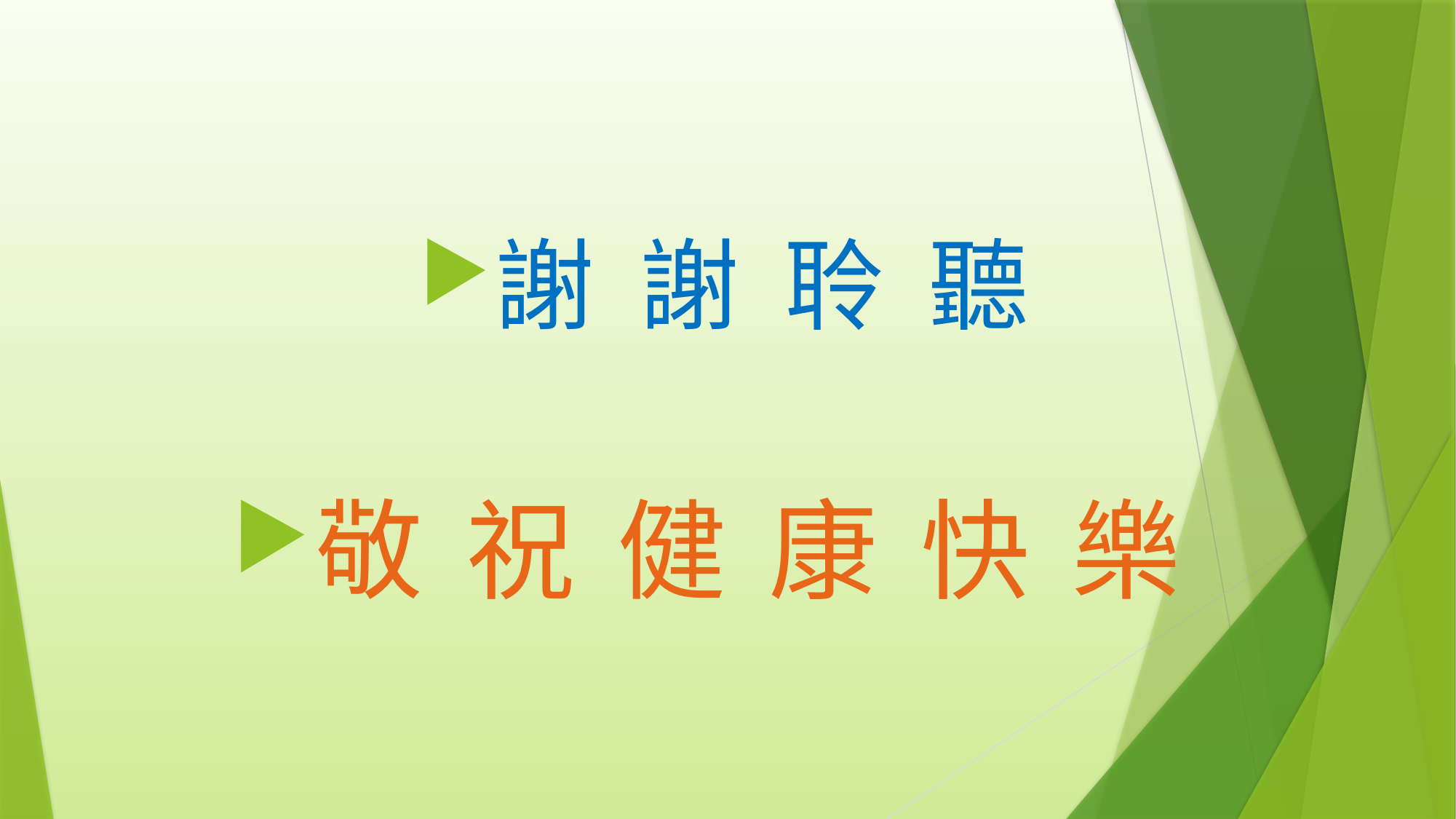

謝  謝  聆  聽

敬 祝 健 康 快 樂